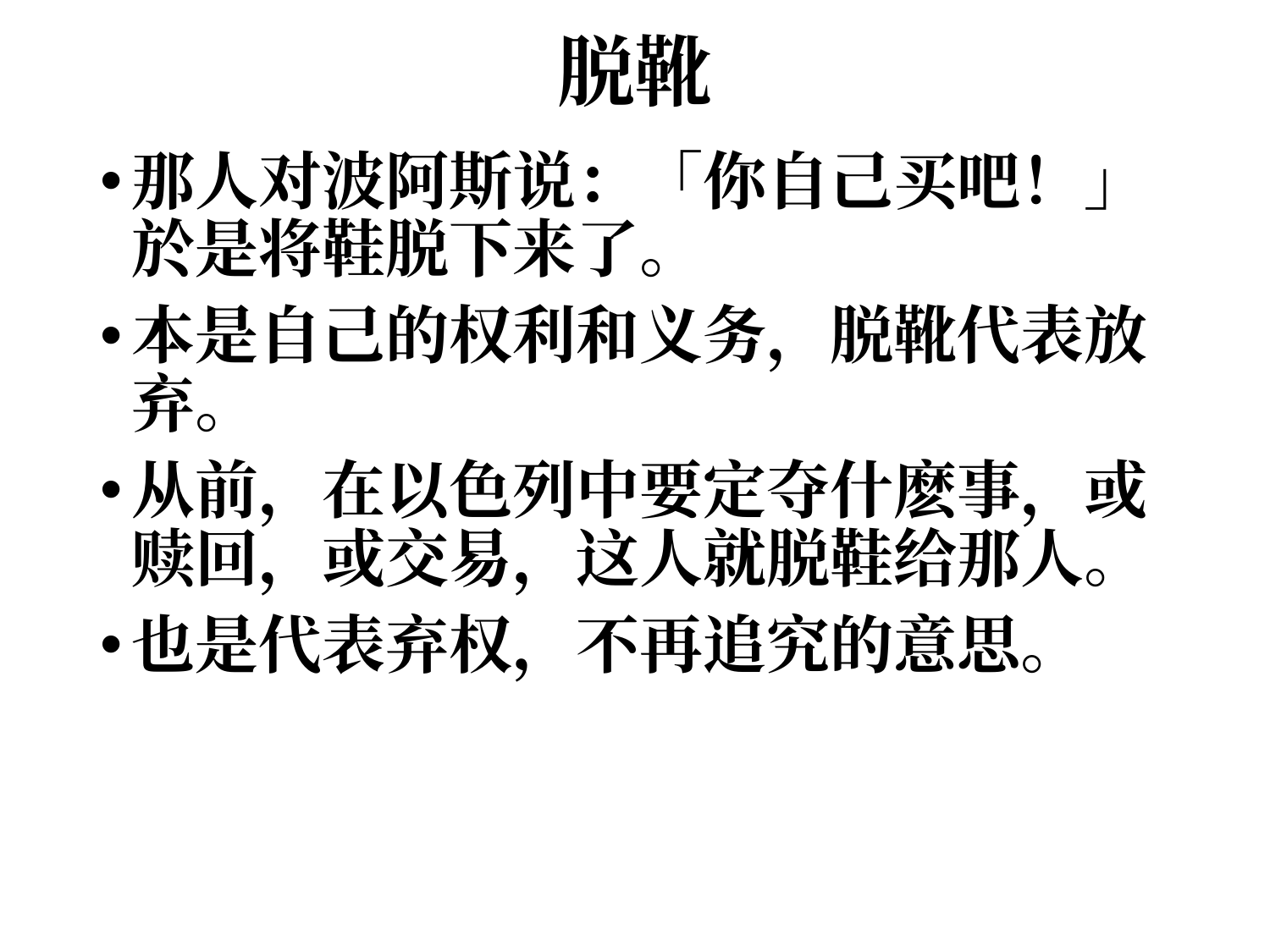

# 脱靴
那人对波阿斯说：「你自己买吧！」於是将鞋脱下来了。
本是自己的权利和义务，脱靴代表放弃。
从前，在以色列中要定夺什麽事，或赎回，或交易，这人就脱鞋给那人。
也是代表弃权，不再追究的意思。